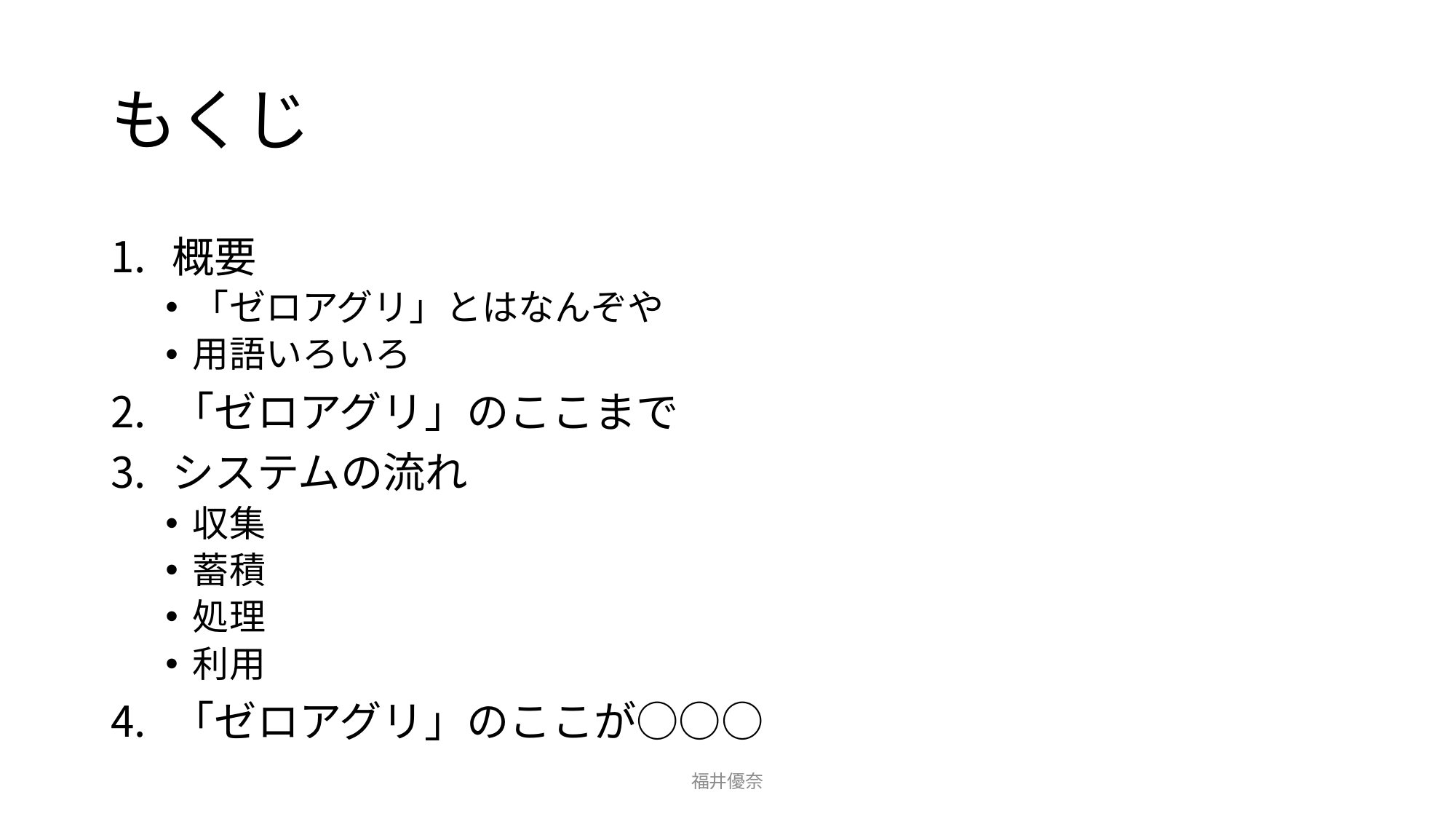

# もくじ
概要
「ゼロアグリ」とはなんぞや
用語いろいろ
「ゼロアグリ」のここまで
システムの流れ
収集
蓄積
処理
利用
「ゼロアグリ」のここが○○○

福井優奈